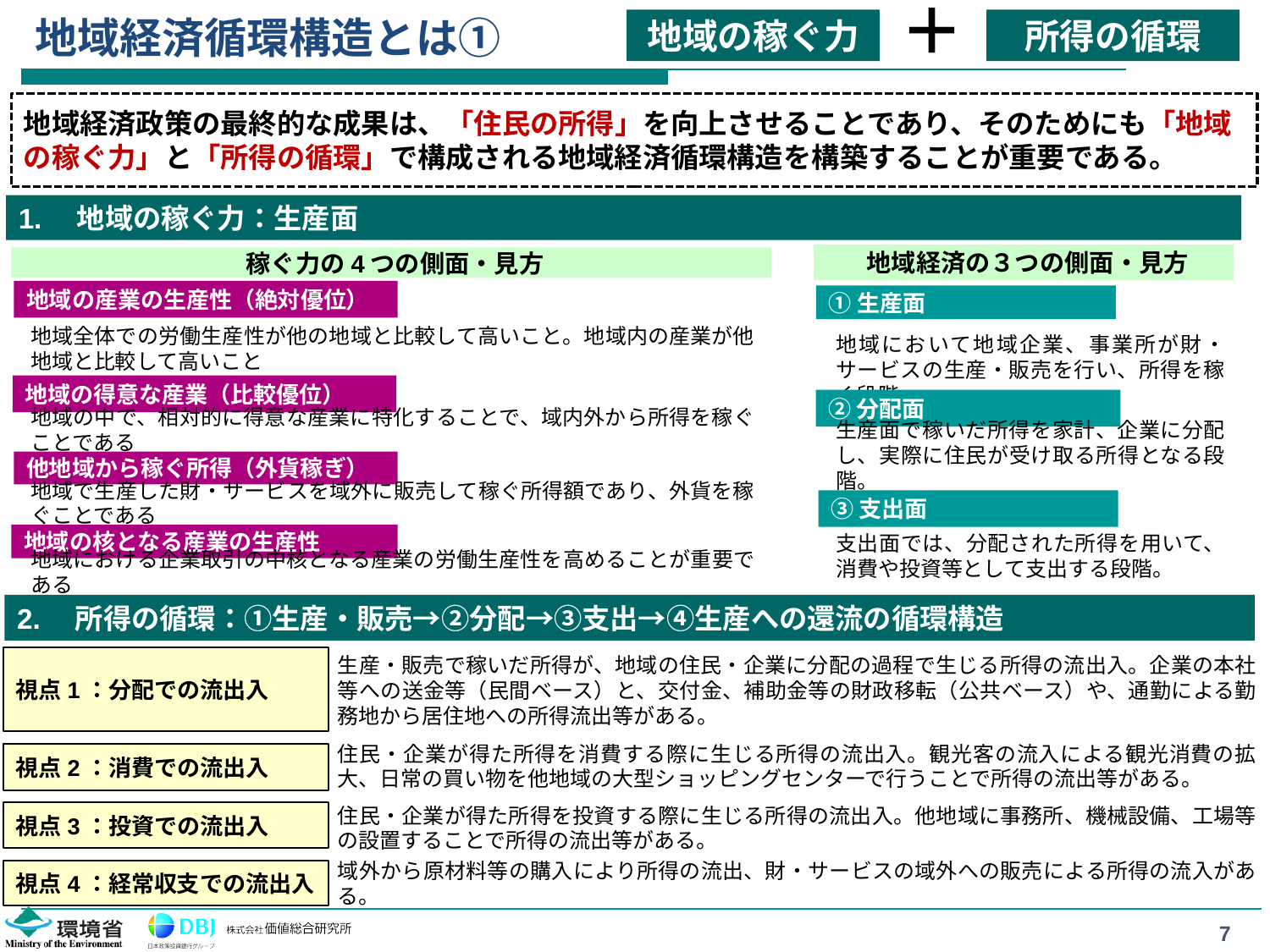

# 地域経済循環構造とは①
＋
＋
地域の稼ぐ力
所得の循環
地域経済政策の最終的な成果は、「住民の所得」を向上させることであり、そのためにも「地域の稼ぐ力」と「所得の循環」で構成される地域経済循環構造を構築することが重要である。
1.　地域の稼ぐ力：生産面
地域経済の３つの側面・見方
稼ぐ力の4つの側面・見方
地域の産業の生産性（絶対優位）
①生産面
地域全体での労働生産性が他の地域と比較して高いこと。地域内の産業が他地域と比較して高いこと
地域において地域企業、事業所が財・サービスの生産・販売を行い、所得を稼ぐ段階。
地域の得意な産業（比較優位）
②分配面
地域の中で、相対的に得意な産業に特化することで、域内外から所得を稼ぐことである
生産面で稼いだ所得を家計、企業に分配し、実際に住民が受け取る所得となる段階。
他地域から稼ぐ所得（外貨稼ぎ）
地域で生産した財・サービスを域外に販売して稼ぐ所得額であり、外貨を稼ぐことである
③支出面
地域の核となる産業の生産性
支出面では、分配された所得を用いて、消費や投資等として支出する段階。
地域における企業取引の中核となる産業の労働生産性を高めることが重要である
2.　所得の循環：①生産・販売→②分配→③支出→④生産への還流の循環構造
生産・販売で稼いだ所得が、地域の住民・企業に分配の過程で生じる所得の流出入。企業の本社等への送金等（民間ベース）と、交付金、補助金等の財政移転（公共ベース）や、通勤による勤務地から居住地への所得流出等がある。
視点1：分配での流出入
住民・企業が得た所得を消費する際に生じる所得の流出入。観光客の流入による観光消費の拡大、日常の買い物を他地域の大型ショッピングセンターで行うことで所得の流出等がある。
視点2：消費での流出入
住民・企業が得た所得を投資する際に生じる所得の流出入。他地域に事務所、機械設備、工場等の設置することで所得の流出等がある。
視点3：投資での流出入
視点4：経常収支での流出入
域外から原材料等の購入により所得の流出、財・サービスの域外への販売による所得の流入がある。
7